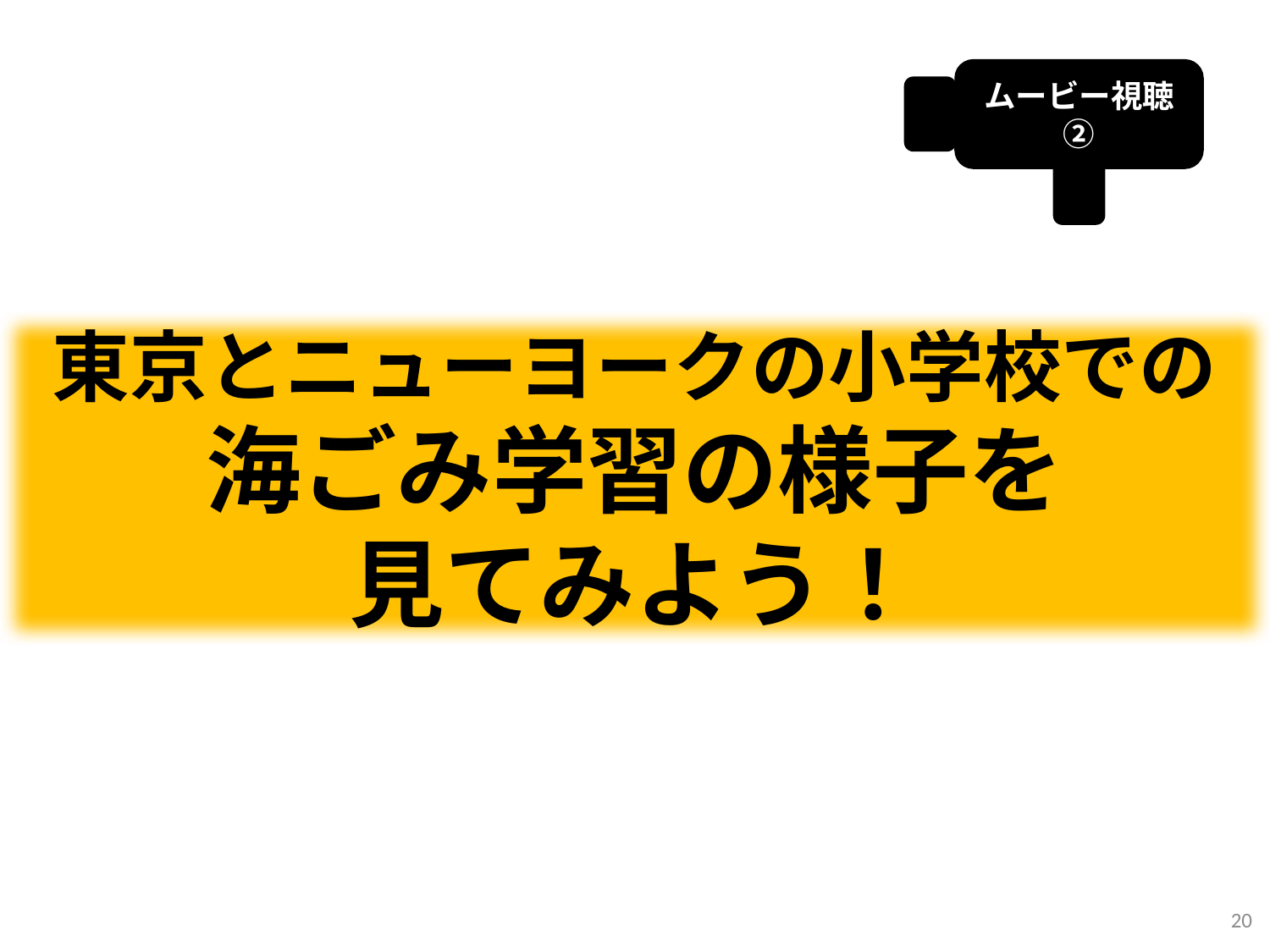

ムービー視聴②

東京とニューヨークの小学校での
海ごみ学習の様子を
見てみよう！
20